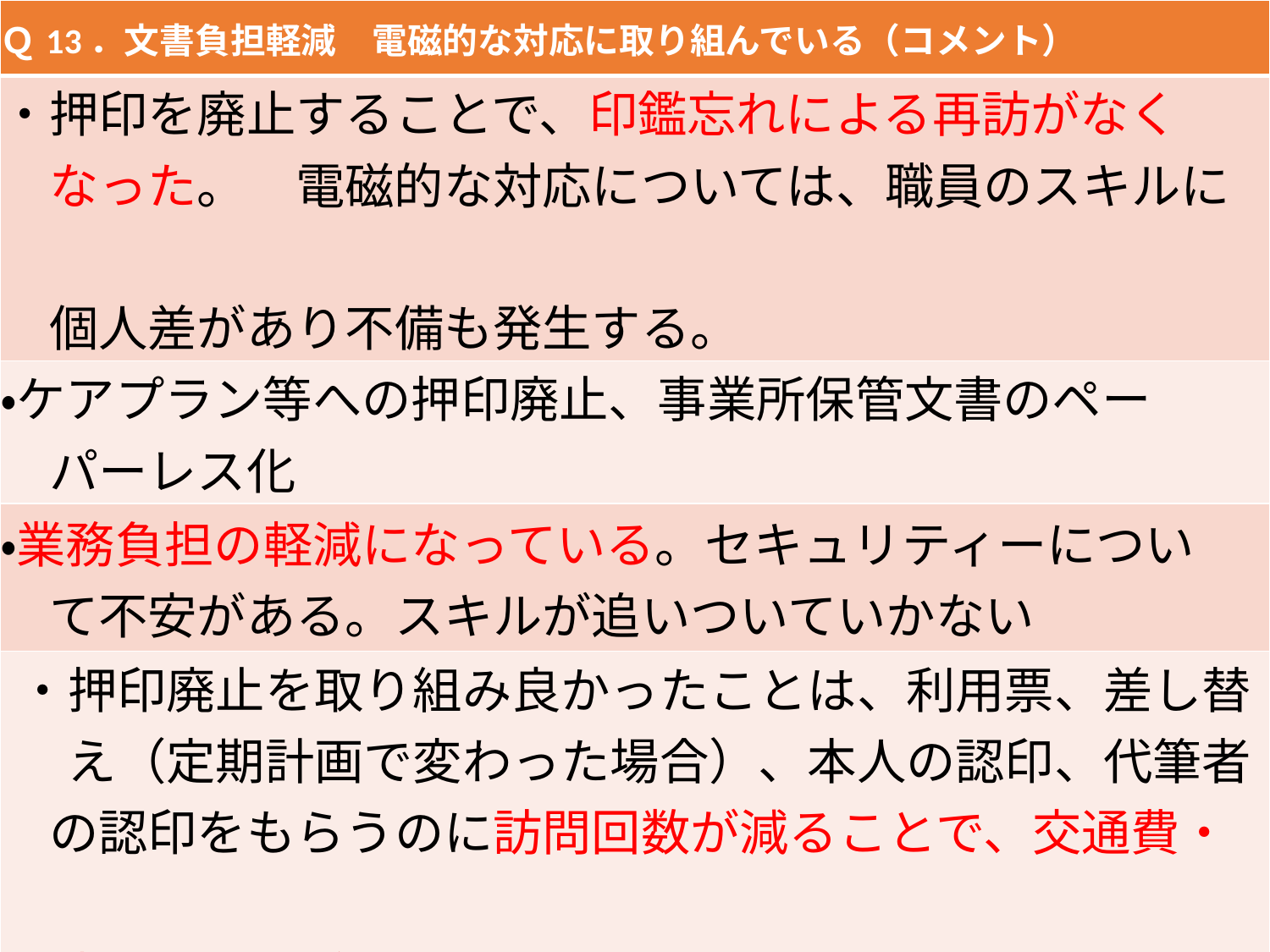

| Ｑ13．文書負担軽減　電磁的な対応に取り組んでいる（コメント） |
| --- |
| ・押印を廃止することで、印鑑忘れによる再訪がなく 　なった。　電磁的な対応については、職員のスキルに　 　個人差があり不備も発生する。 |
| ・ケアプラン等への押印廃止、事業所保管文書のペー 　パーレス化 |
| ・業務負担の軽減になっている。セキュリティーについ 　て不安がある。スキルが追いついていかない |
| ・押印廃止を取り組み良かったことは、利用票、差し替 　え（定期計画で変わった場合）、本人の認印、代筆者 　の認印をもらうのに訪問回数が減ることで、交通費・　 　時間のロスがなくなる。 |
| ・契約書などの押印を廃止し利用者・職員とも負担軽減 　になっている。 |
24